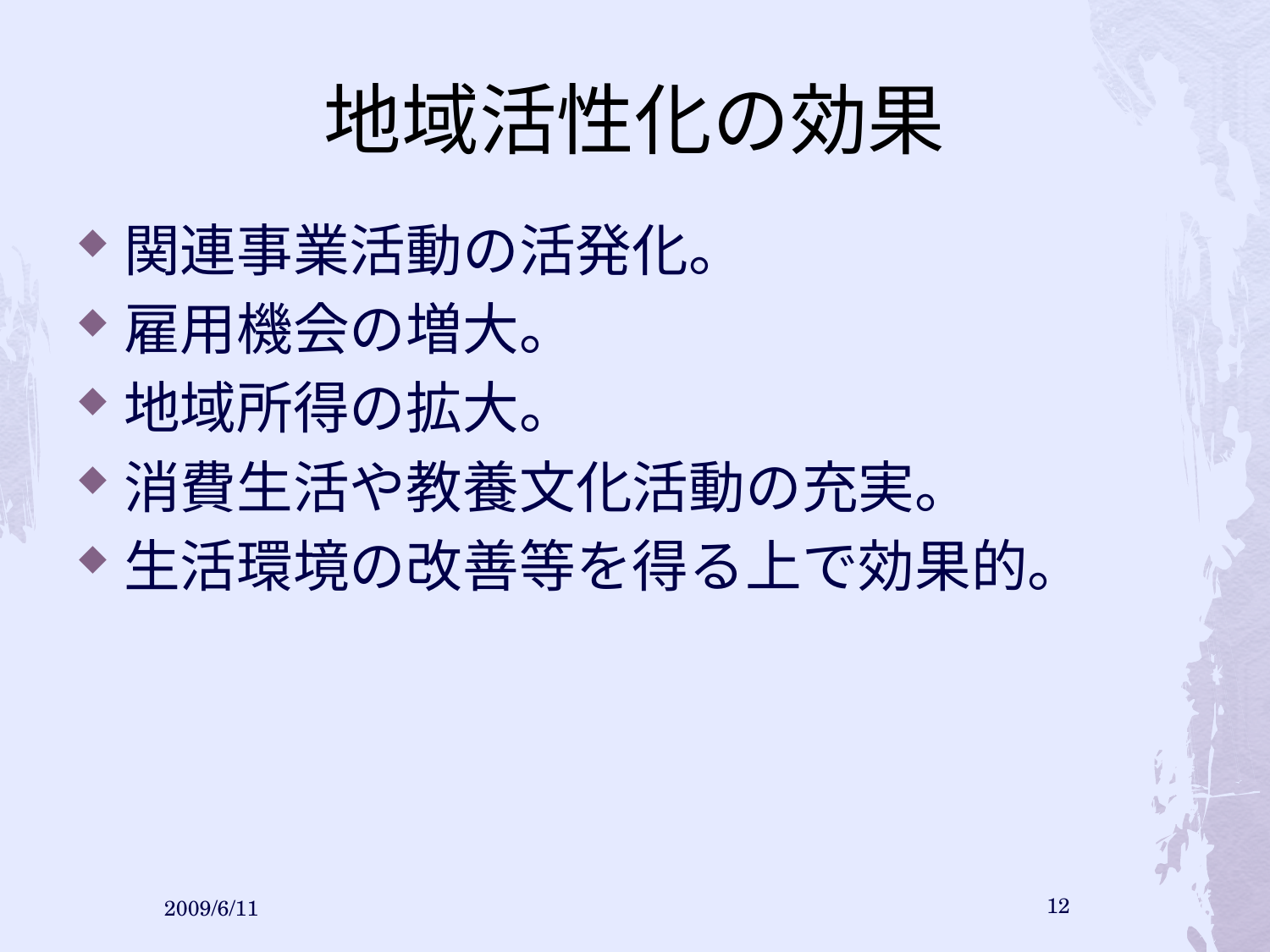

# 地域活性化の効果
関連事業活動の活発化。
雇用機会の増大。
地域所得の拡大。
消費生活や教養文化活動の充実。
生活環境の改善等を得る上で効果的。
2009/6/11
12